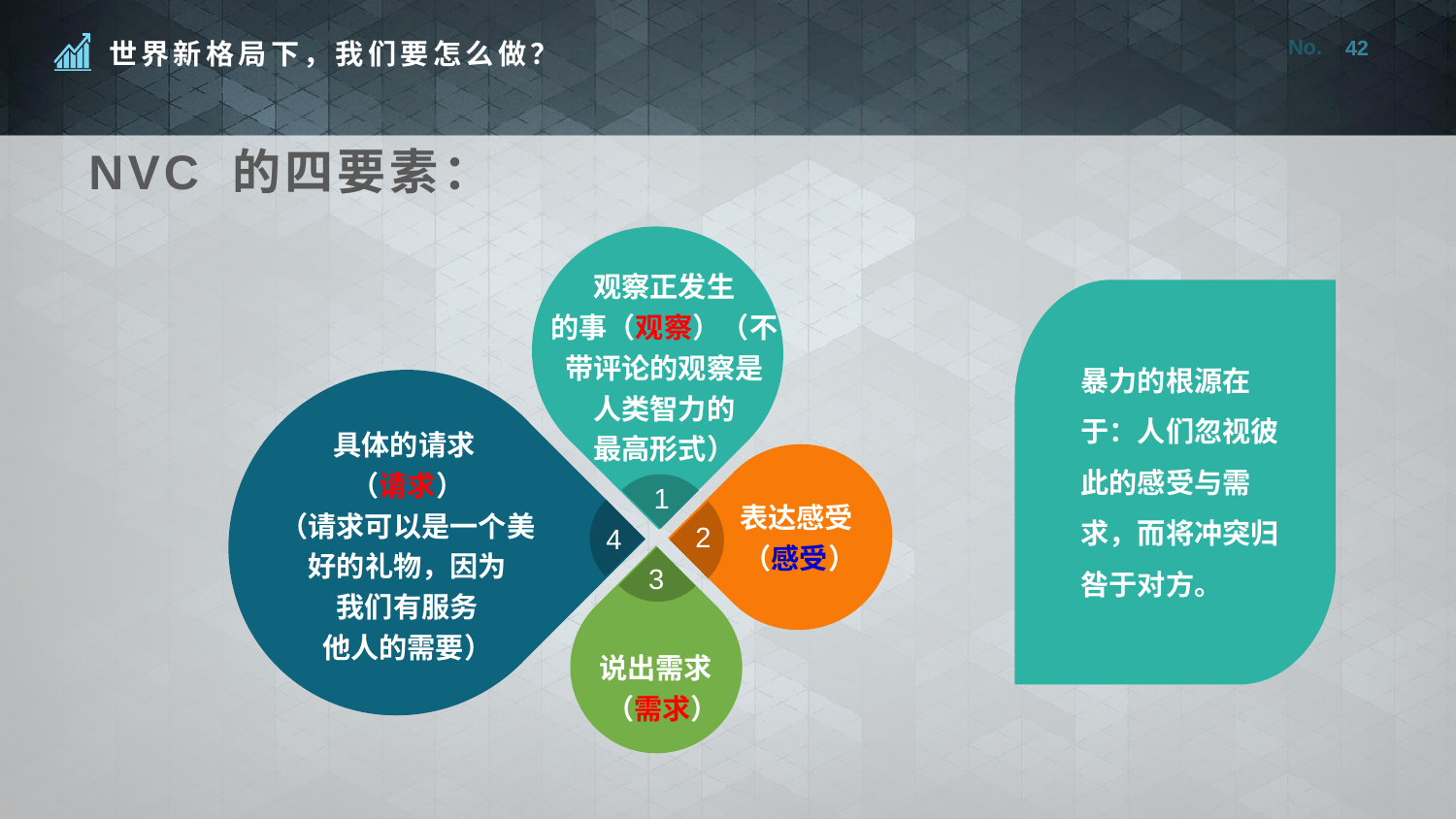

42
NVC 的四要素：

观察正发生
的事（观察）（不带评论的观察是
人类智力的
最高形式）

暴力的根源在于：人们忽视彼此的感受与需求，而将冲突归咎于对方。

具体的请求
（请求）
（请求可以是一个美好的礼物，因为
我们有服务
他人的需要）

1
表达感受
（感受）

2
4

3

说出需求
（需求）